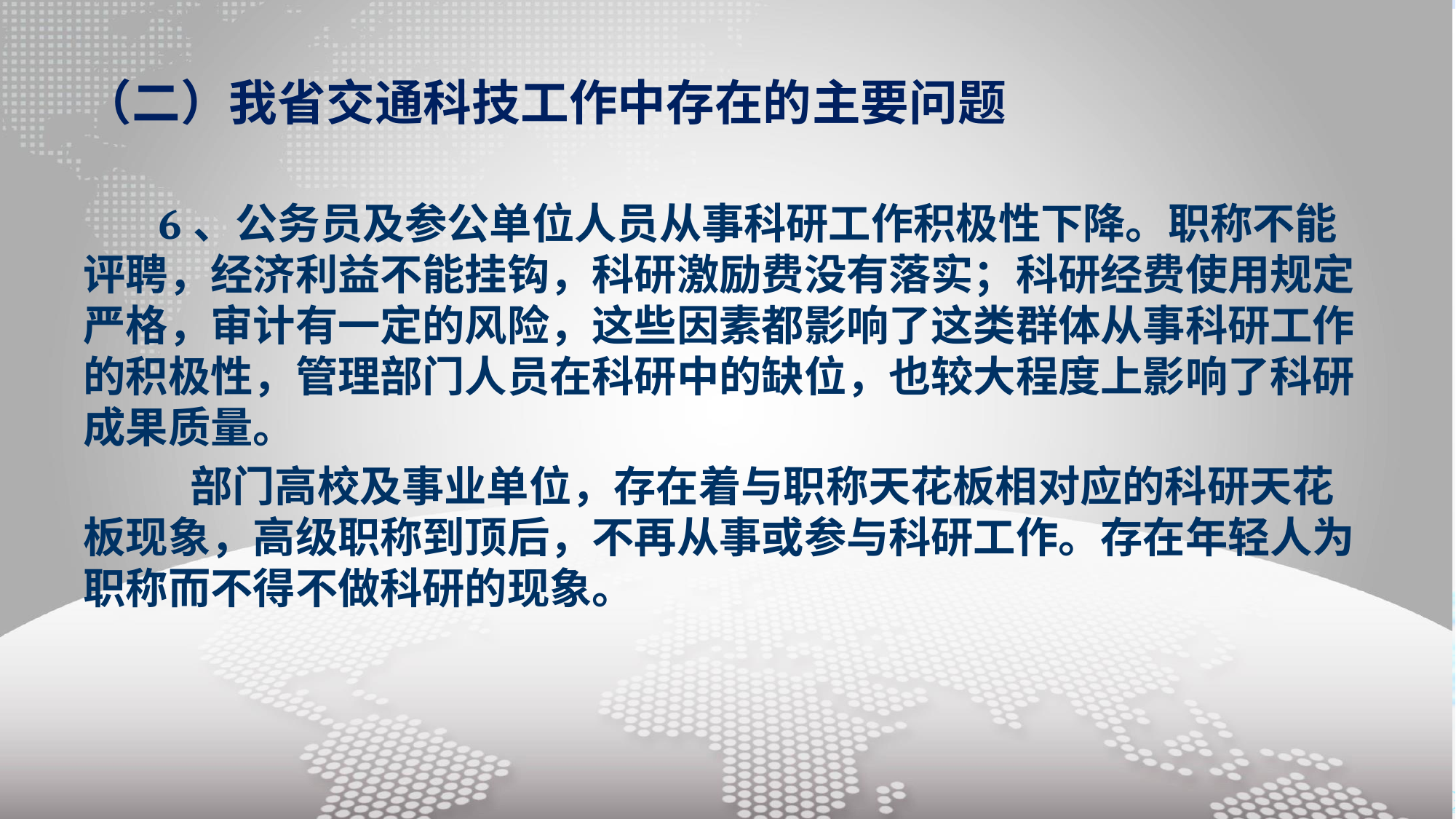

# （二）我省交通科技工作中存在的主要问题
        6、公务员及参公单位人员从事科研工作积极性下降。职称不能评聘，经济利益不能挂钩，科研激励费没有落实；科研经费使用规定严格，审计有一定的风险，这些因素都影响了这类群体从事科研工作的积极性，管理部门人员在科研中的缺位，也较大程度上影响了科研成果质量。
          部门高校及事业单位，存在着与职称天花板相对应的科研天花板现象，高级职称到顶后，不再从事或参与科研工作。存在年轻人为职称而不得不做科研的现象。